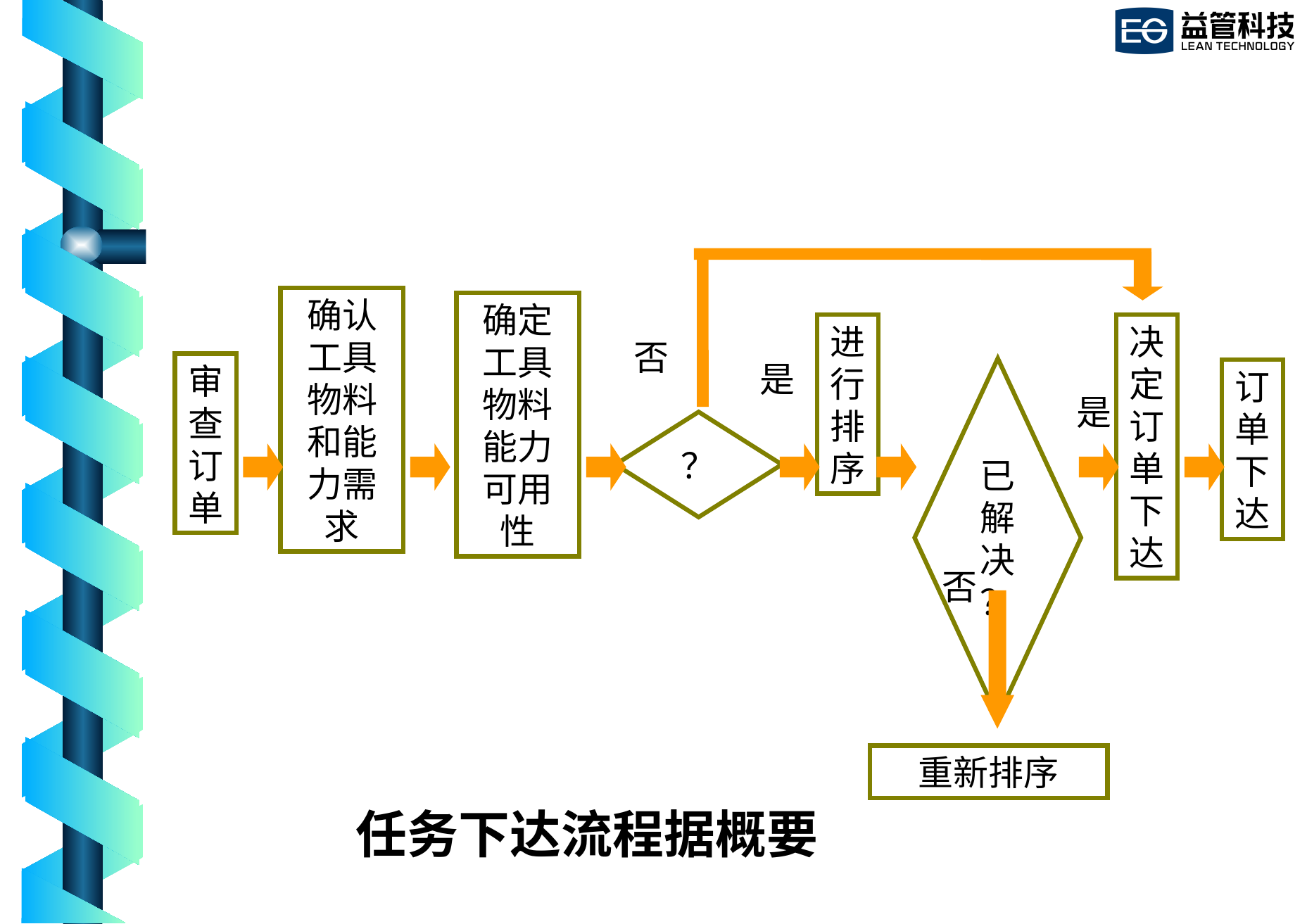

确认工具物料和能力需求
确定工具物料能力可用性
进行排序
决定订单下达
否
是
审查订单
已解决？
订单下达
是
？

否

重新排序
任务下达流程据概要